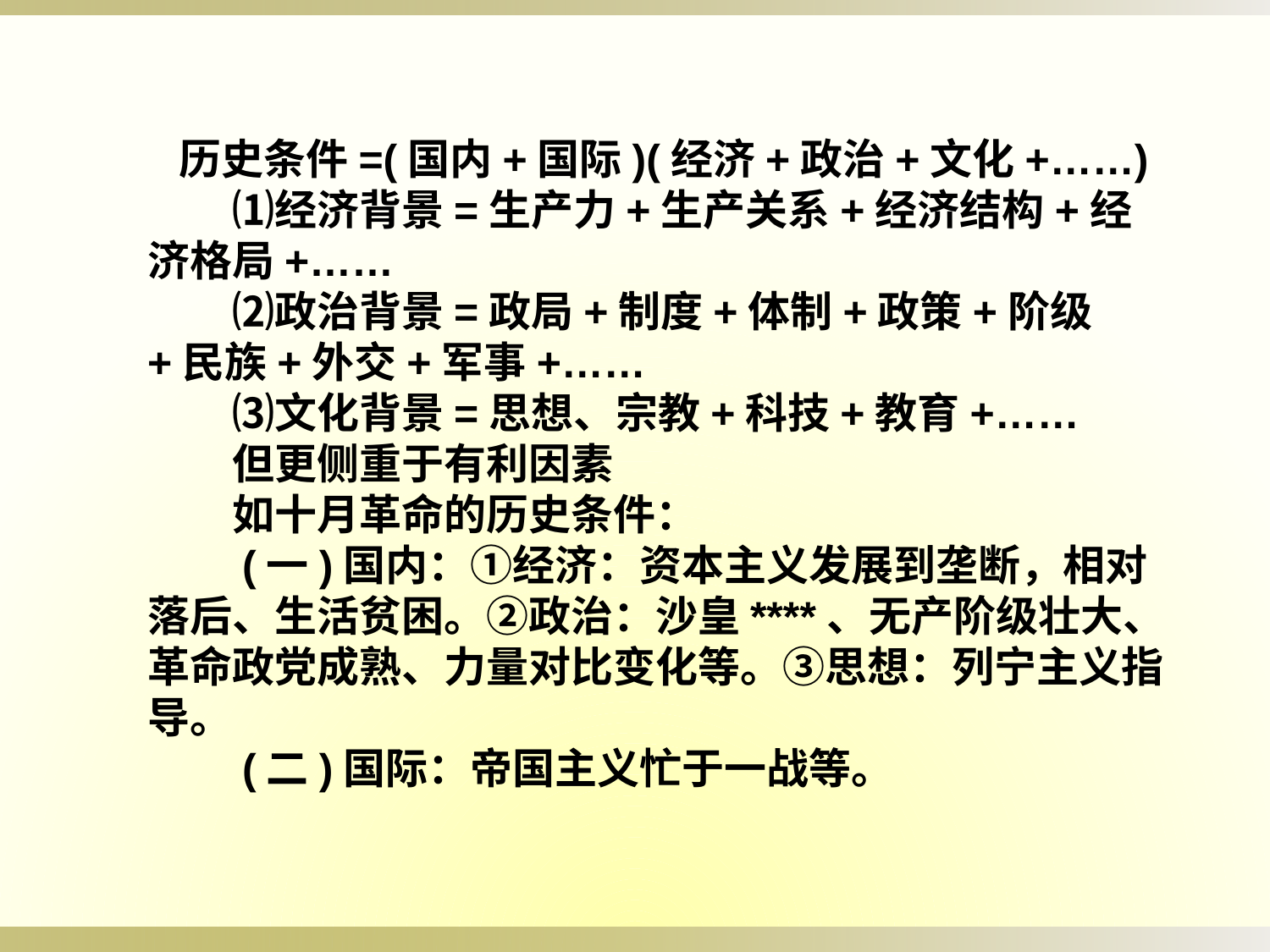

历史条件=(国内+国际)(经济+政治+文化+……)
　　⑴经济背景=生产力+生产关系+经济结构+经济格局+……
　　⑵政治背景=政局+制度+体制+政策+阶级+民族+外交+军事+……
　　⑶文化背景=思想、宗教+科技+教育+……
　　但更侧重于有利因素
　　如十月革命的历史条件：
　　(一)国内：①经济：资本主义发展到垄断，相对落后、生活贫困。②政治：沙皇****、无产阶级壮大、革命政党成熟、力量对比变化等。③思想：列宁主义指导。
　　(二)国际：帝国主义忙于一战等。